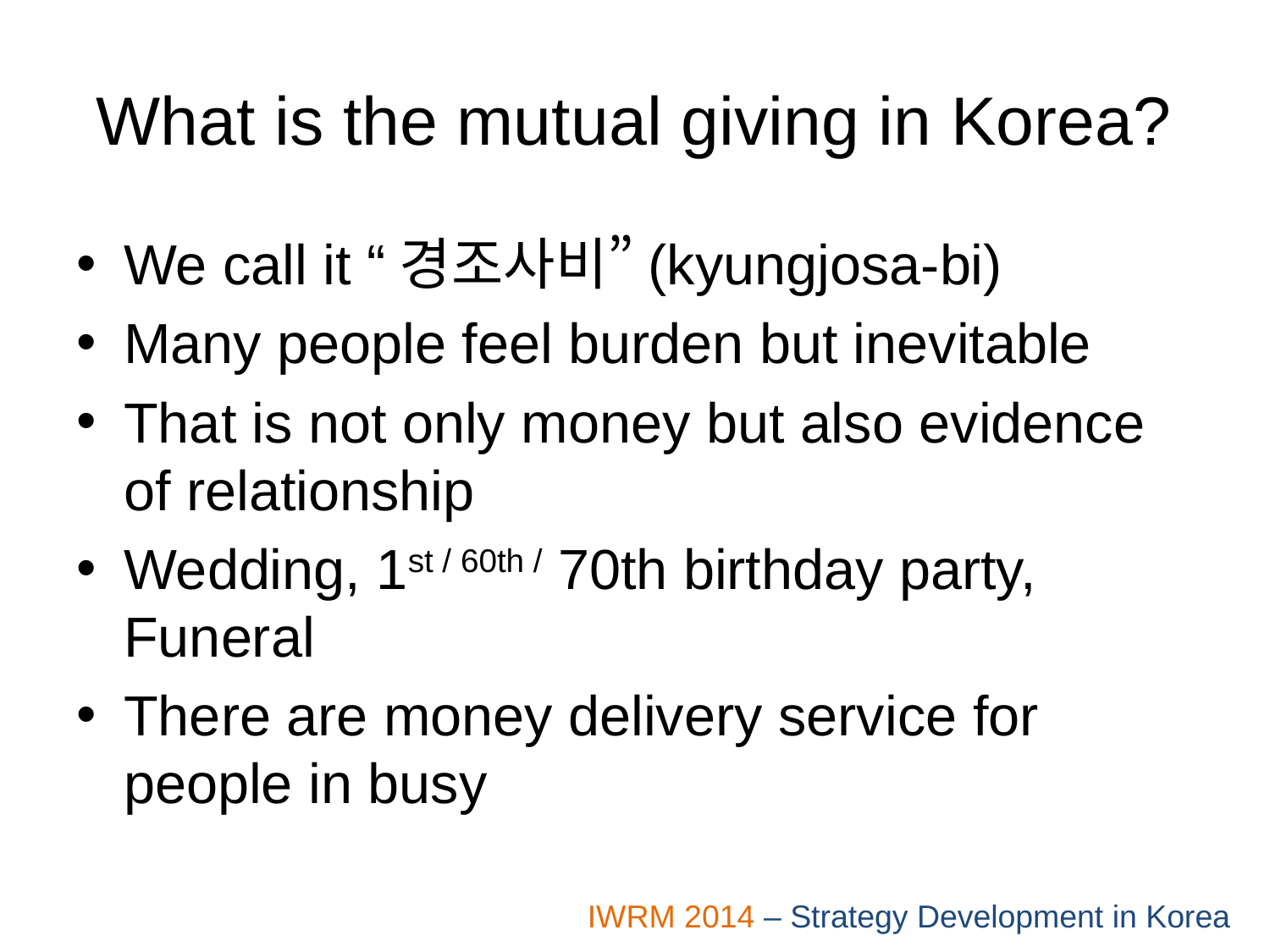

# What is the mutual giving in Korea?
We call it “경조사비”(kyungjosa-bi)
Many people feel burden but inevitable
That is not only money but also evidence of relationship
Wedding, 1st / 60th / 70th birthday party, Funeral
There are money delivery service for people in busy
IWRM 2014 – Strategy Development in Korea